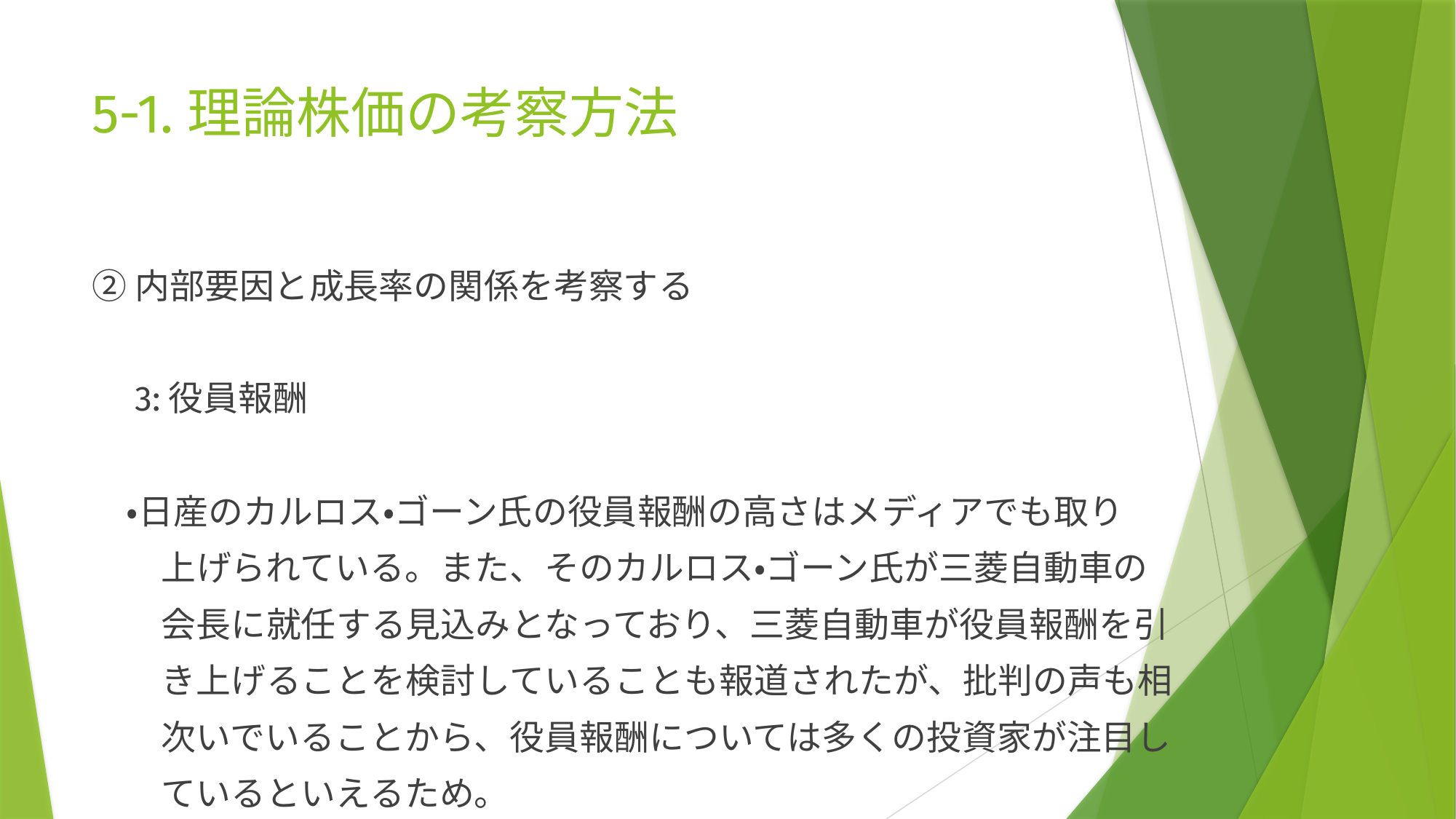

# 5-1.理論株価の考察方法
②内部要因と成長率の関係を考察する

　3:役員報酬

　・日産のカルロス・ゴーン氏の役員報酬の高さはメディアでも取り
　　上げられている。また、そのカルロス・ゴーン氏が三菱自動車の
　　会長に就任する見込みとなっており、三菱自動車が役員報酬を引
　　き上げることを検討していることも報道されたが、批判の声も相
　　次いでいることから、役員報酬については多くの投資家が注目し
　　ているといえるため。